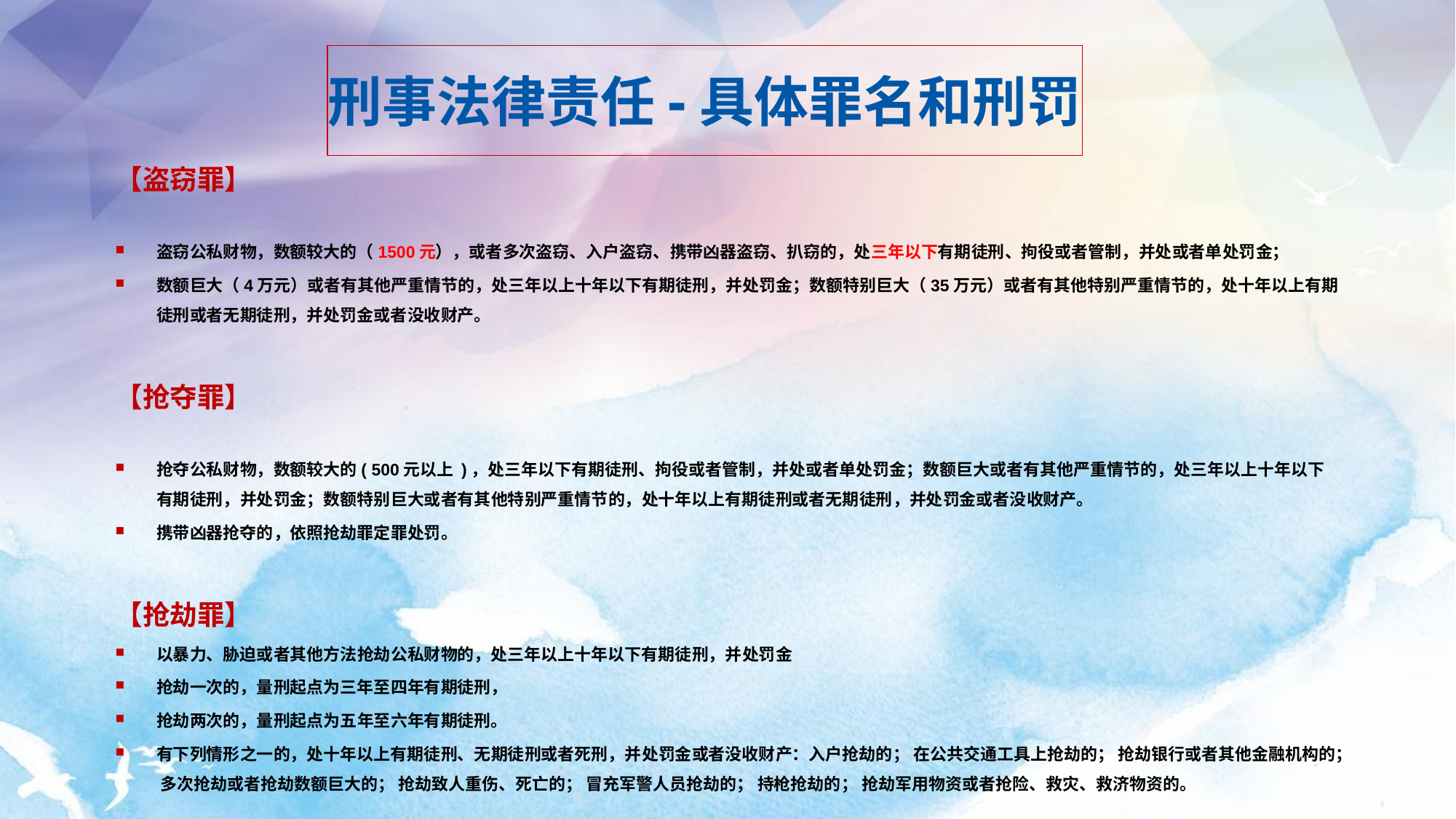

刑事法律责任-具体罪名和刑罚
【盗窃罪】

盗窃公私财物，数额较大的（1500元），或者多次盗窃、入户盗窃、携带凶器盗窃、扒窃的，处三年以下有期徒刑、拘役或者管制，并处或者单处罚金；
数额巨大（4万元）或者有其他严重情节的，处三年以上十年以下有期徒刑，并处罚金；数额特别巨大（35万元）或者有其他特别严重情节的，处十年以上有期徒刑或者无期徒刑，并处罚金或者没收财产。

【抢夺罪】

抢夺公私财物，数额较大的( 500元以上 )，处三年以下有期徒刑、拘役或者管制，并处或者单处罚金；数额巨大或者有其他严重情节的，处三年以上十年以下有期徒刑，并处罚金；数额特别巨大或者有其他特别严重情节的，处十年以上有期徒刑或者无期徒刑，并处罚金或者没收财产。
携带凶器抢夺的，依照抢劫罪定罪处罚。

【抢劫罪】
以暴力、胁迫或者其他方法抢劫公私财物的，处三年以上十年以下有期徒刑，并处罚金
抢劫一次的，量刑起点为三年至四年有期徒刑，
抢劫两次的，量刑起点为五年至六年有期徒刑。
有下列情形之一的，处十年以上有期徒刑、无期徒刑或者死刑，并处罚金或者没收财产：入户抢劫的； 在公共交通工具上抢劫的； 抢劫银行或者其他金融机构的； 多次抢劫或者抢劫数额巨大的； 抢劫致人重伤、死亡的； 冒充军警人员抢劫的； 持枪抢劫的； 抢劫军用物资或者抢险、救灾、救济物资的。